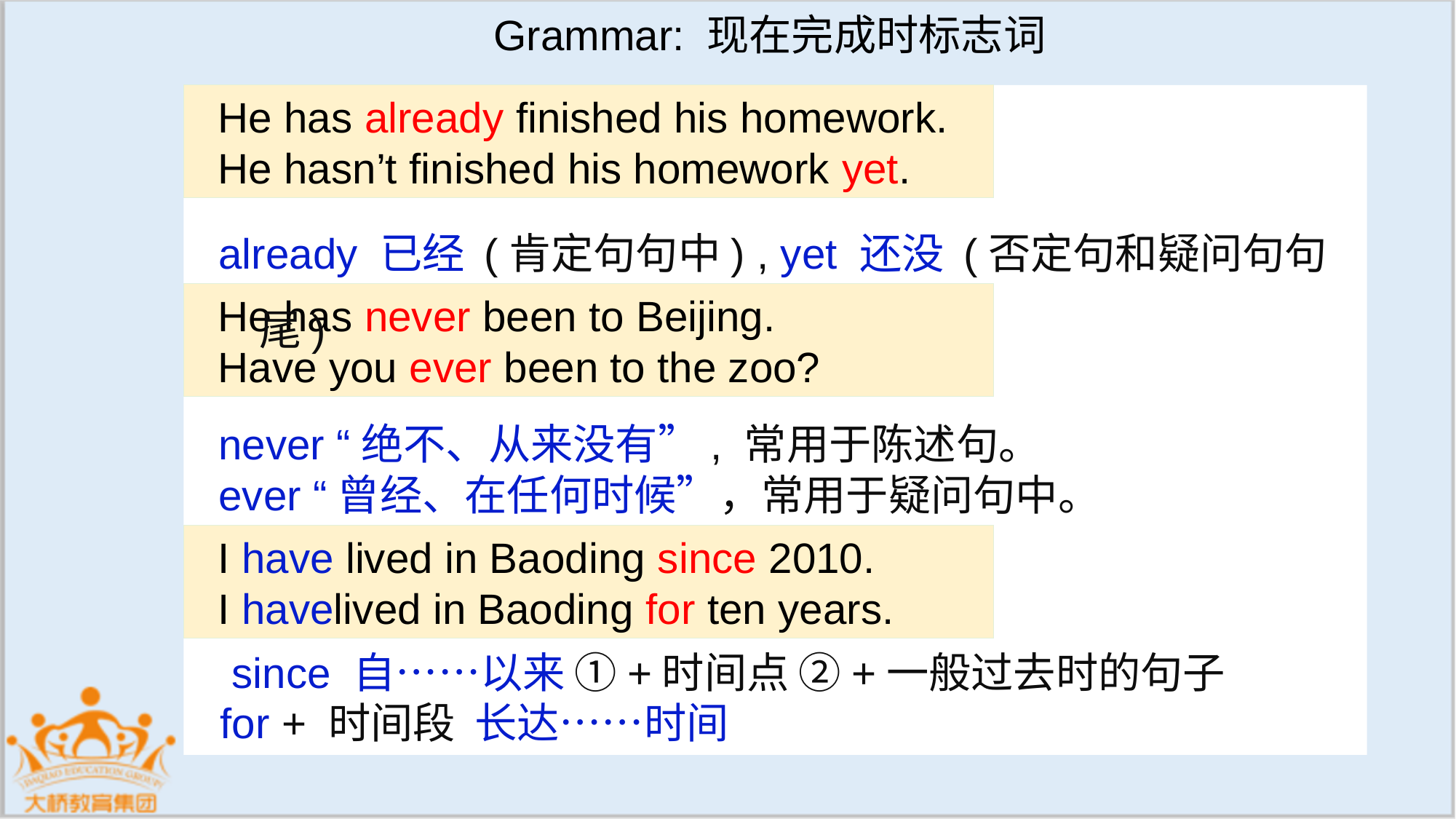

Grammar: 现在完成时标志词

He has already finished his homework.
He hasn’t finished his homework yet.
already 已经 (肯定句句中) , yet 还没 (否定句和疑问句句尾)
He has never been to Beijing.
Have you ever been to the zoo?
never “绝不、从来没有”, 常用于陈述句。
ever “曾经、在任何时候”，常用于疑问句中。
I have lived in Baoding since 2010.
I havelived in Baoding for ten years.
 since 自……以来 ①+时间点 ②+一般过去时的句子
for + 时间段  长达……时间